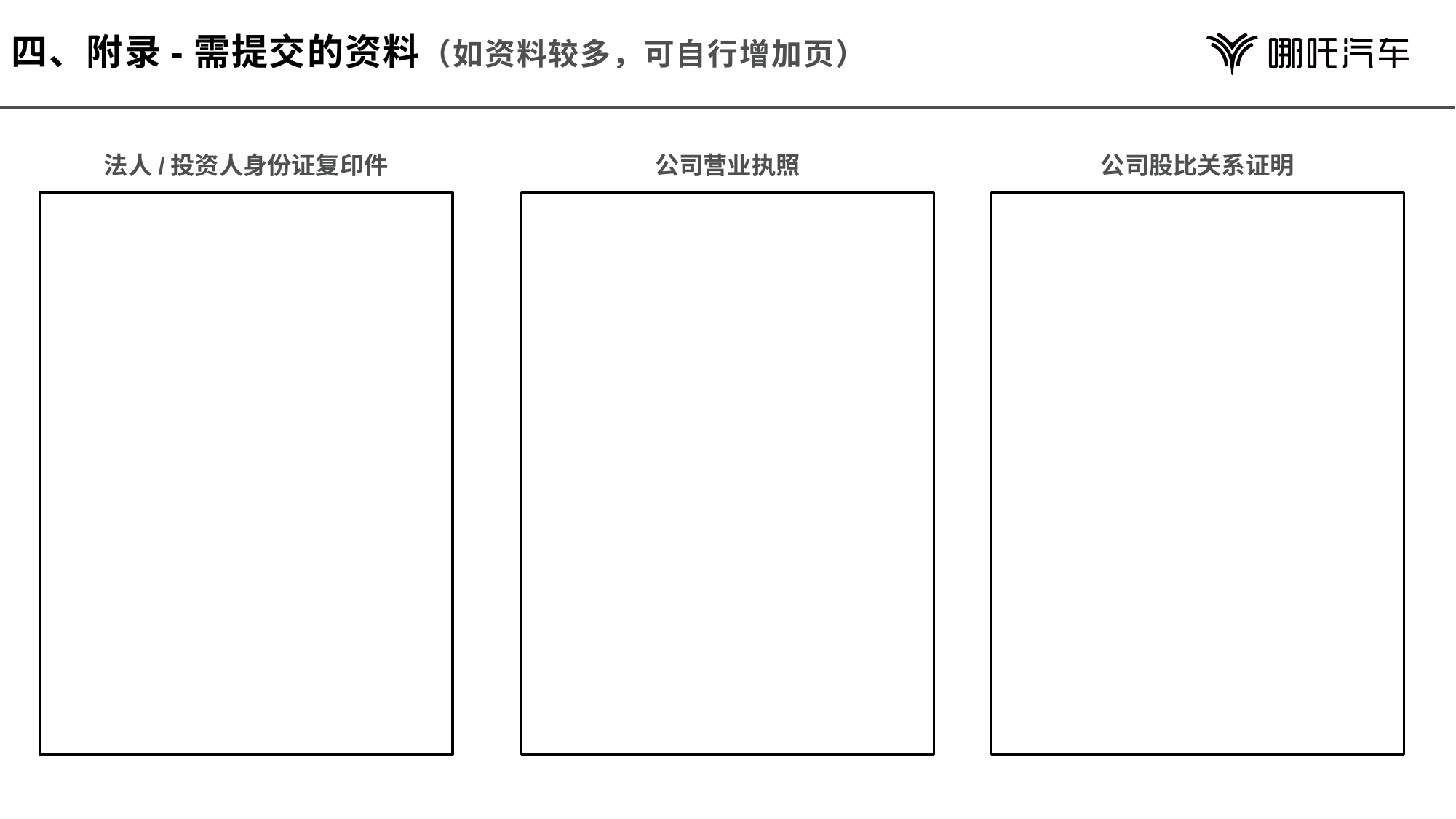

# 四、附录-需提交的资料（如资料较多，可自行增加页）
法人/投资人身份证复印件
公司营业执照
公司股比关系证明